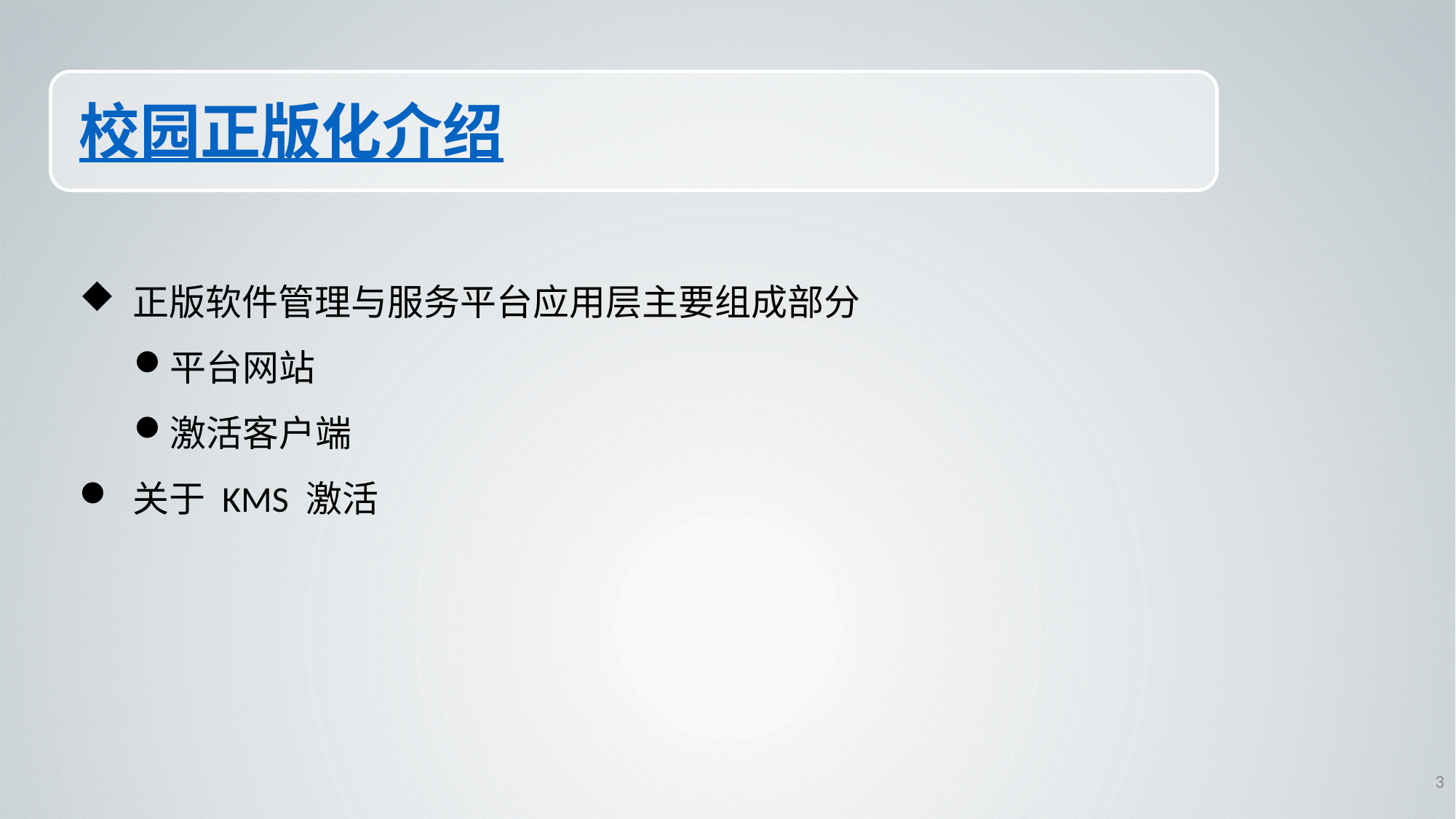

# 校园正版化介绍
 正版软件管理与服务平台应用层主要组成部分
平台网站
激活客户端
 关于 KMS 激活
3